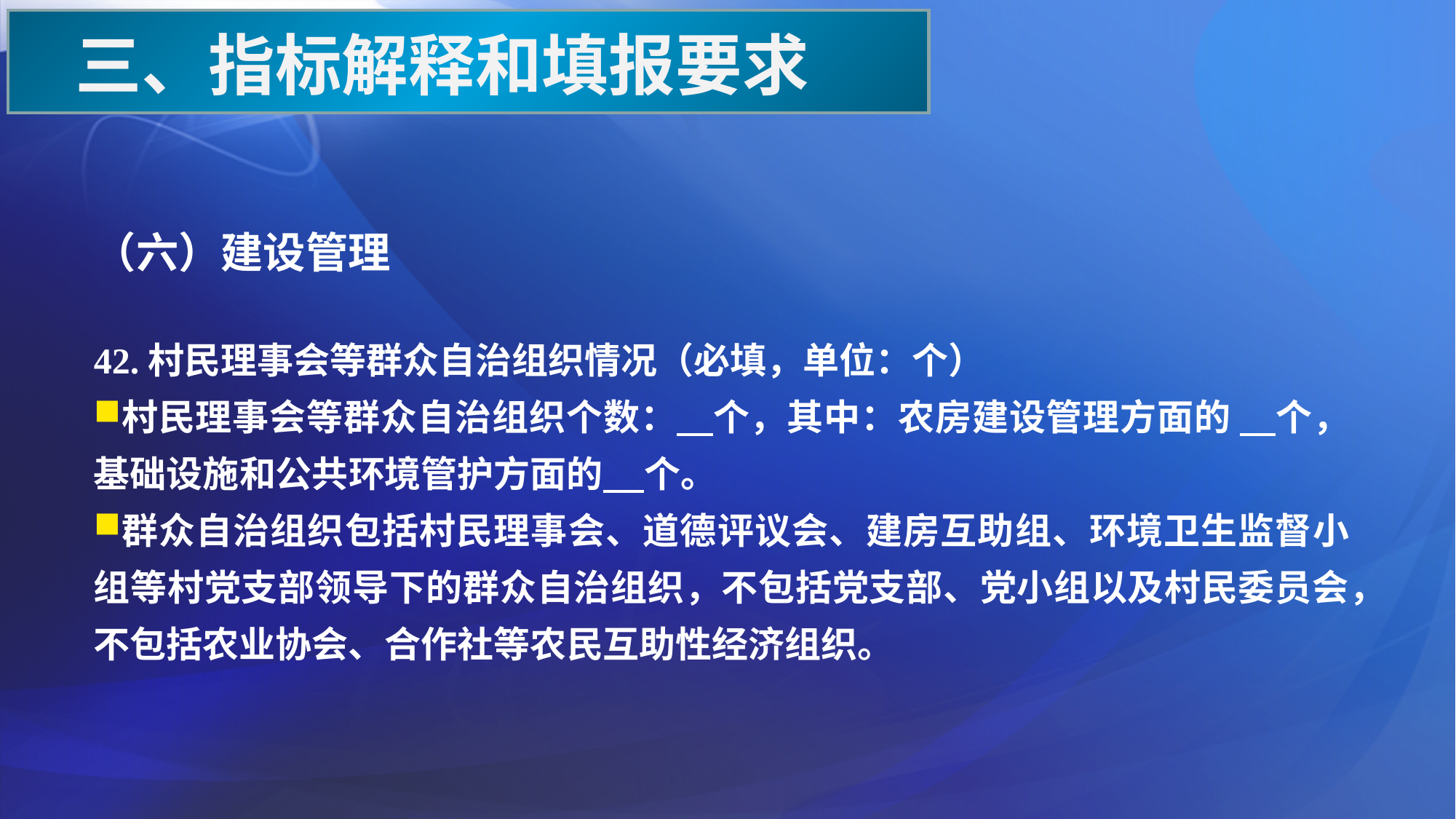

三、指标解释和填报要求
（六）建设管理

42.村民理事会等群众自治组织情况（必填，单位：个）
村民理事会等群众自治组织个数：    个，其中：农房建设管理方面的     个，基础设施和公共环境管护方面的     个。
群众自治组织包括村民理事会、道德评议会、建房互助组、环境卫生监督小组等村党支部领导下的群众自治组织，不包括党支部、党小组以及村民委员会，不包括农业协会、合作社等农民互助性经济组织。